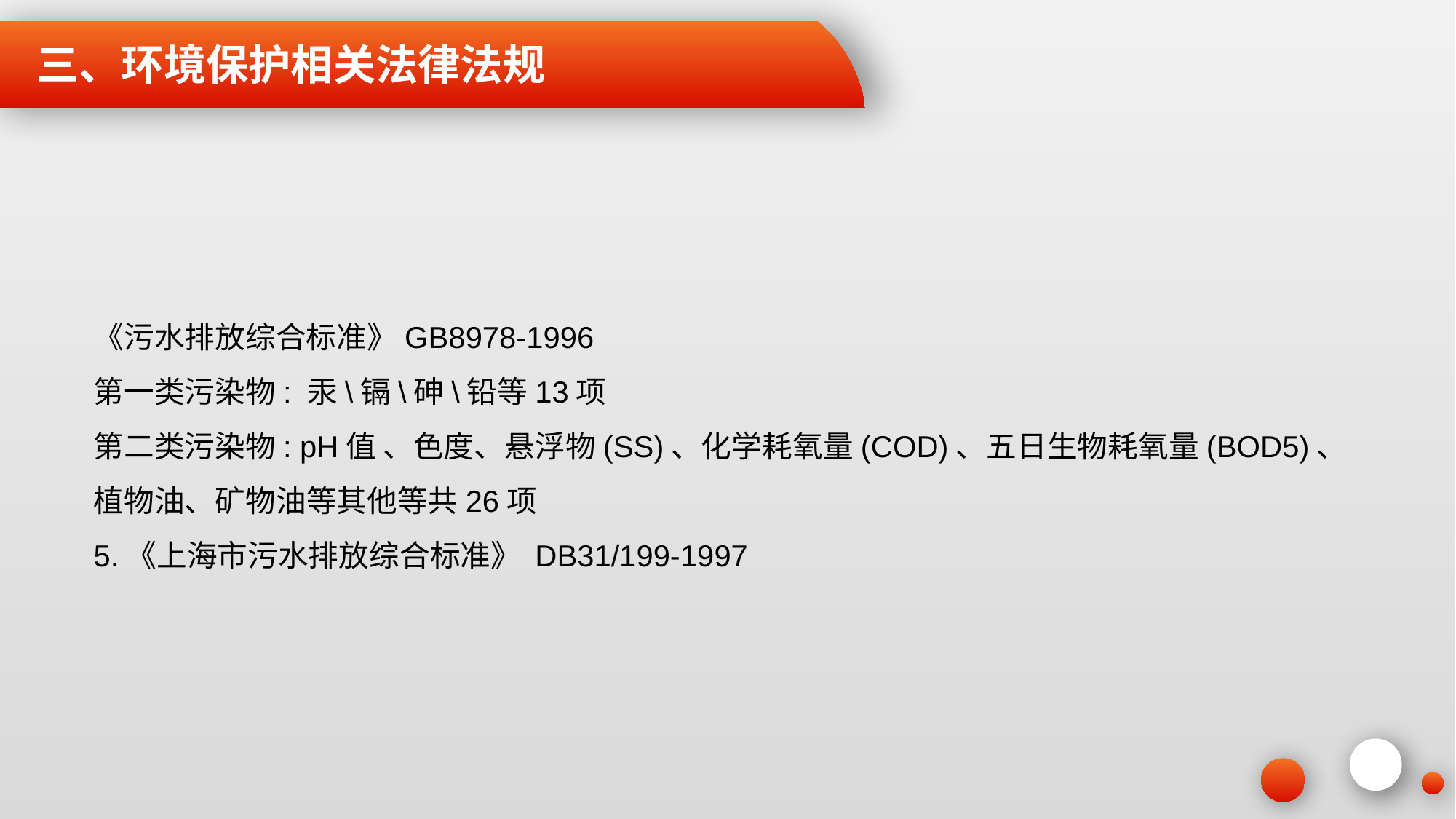

三、环境保护相关法律法规
《污水排放综合标准》GB8978-1996
第一类污染物: 汞\镉\砷\铅等13项
第二类污染物: pH值 、色度、悬浮物(SS)、化学耗氧量(COD)、五日生物耗氧量(BOD5)、植物油、矿物油等其他等共26项
5.《上海市污水排放综合标准》 DB31/199-1997